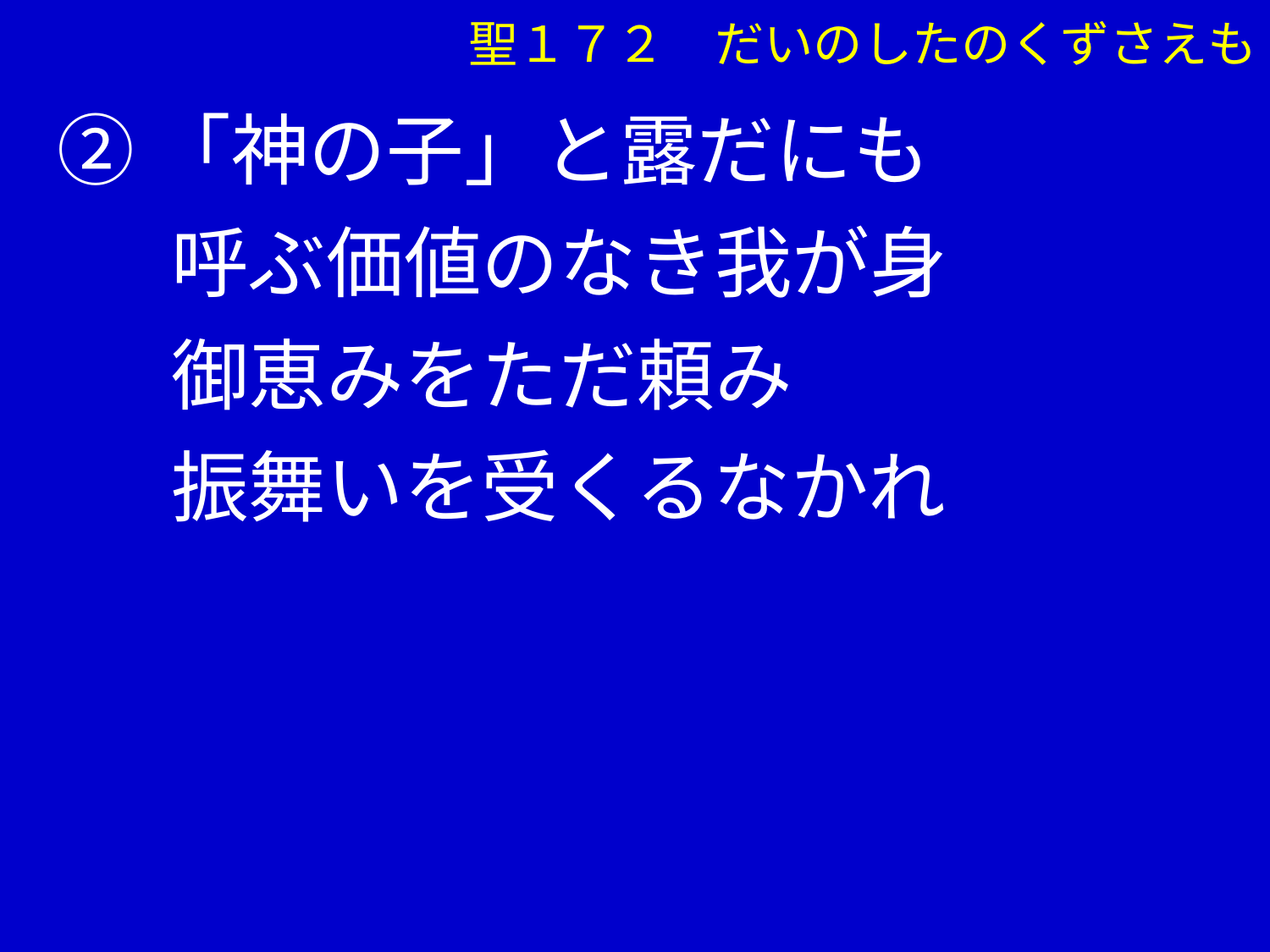

聖１７２　だいのしたのくずさえも
②「神の子」と露だにも
 　呼ぶ価値のなき我が身
 　御恵みをただ頼み
 　振舞いを受くるなかれ